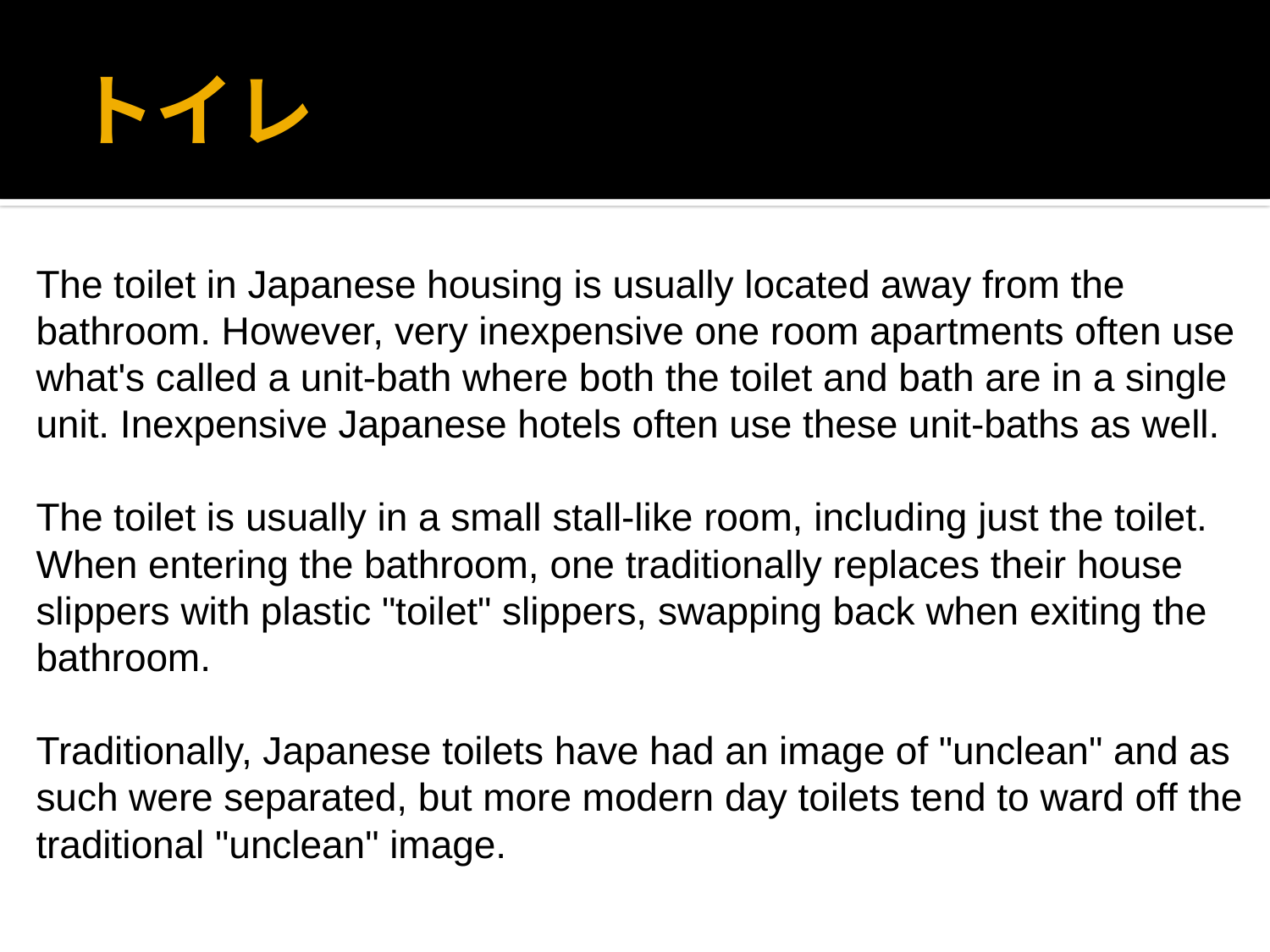

# トイレ
The toilet in Japanese housing is usually located away from the bathroom. However, very inexpensive one room apartments often use what's called a unit-bath where both the toilet and bath are in a single unit. Inexpensive Japanese hotels often use these unit-baths as well.

The toilet is usually in a small stall-like room, including just the toilet. When entering the bathroom, one traditionally replaces their house slippers with plastic "toilet" slippers, swapping back when exiting the bathroom.

Traditionally, Japanese toilets have had an image of "unclean" and as such were separated, but more modern day toilets tend to ward off the traditional "unclean" image.